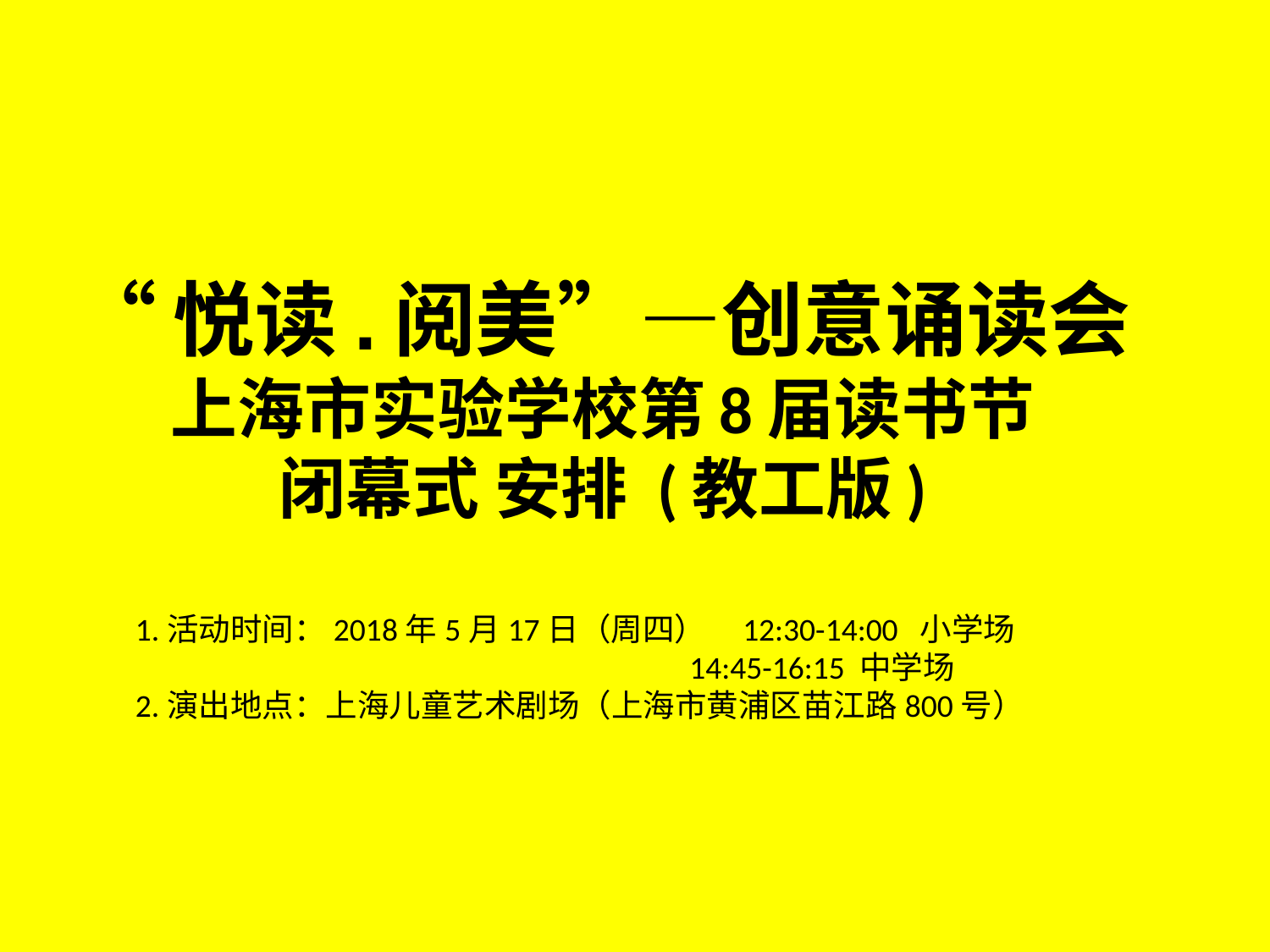

# “悦读.阅美”—创意诵读会 上海市实验学校第8届读书节 闭幕式 安排 (教工版)
1.活动时间：2018年5月17日（周四）    12:30-14:00  小学场
                                                                             14:45-16:15 中学场
2.演出地点：上海儿童艺术剧场（上海市黄浦区苗江路800号）